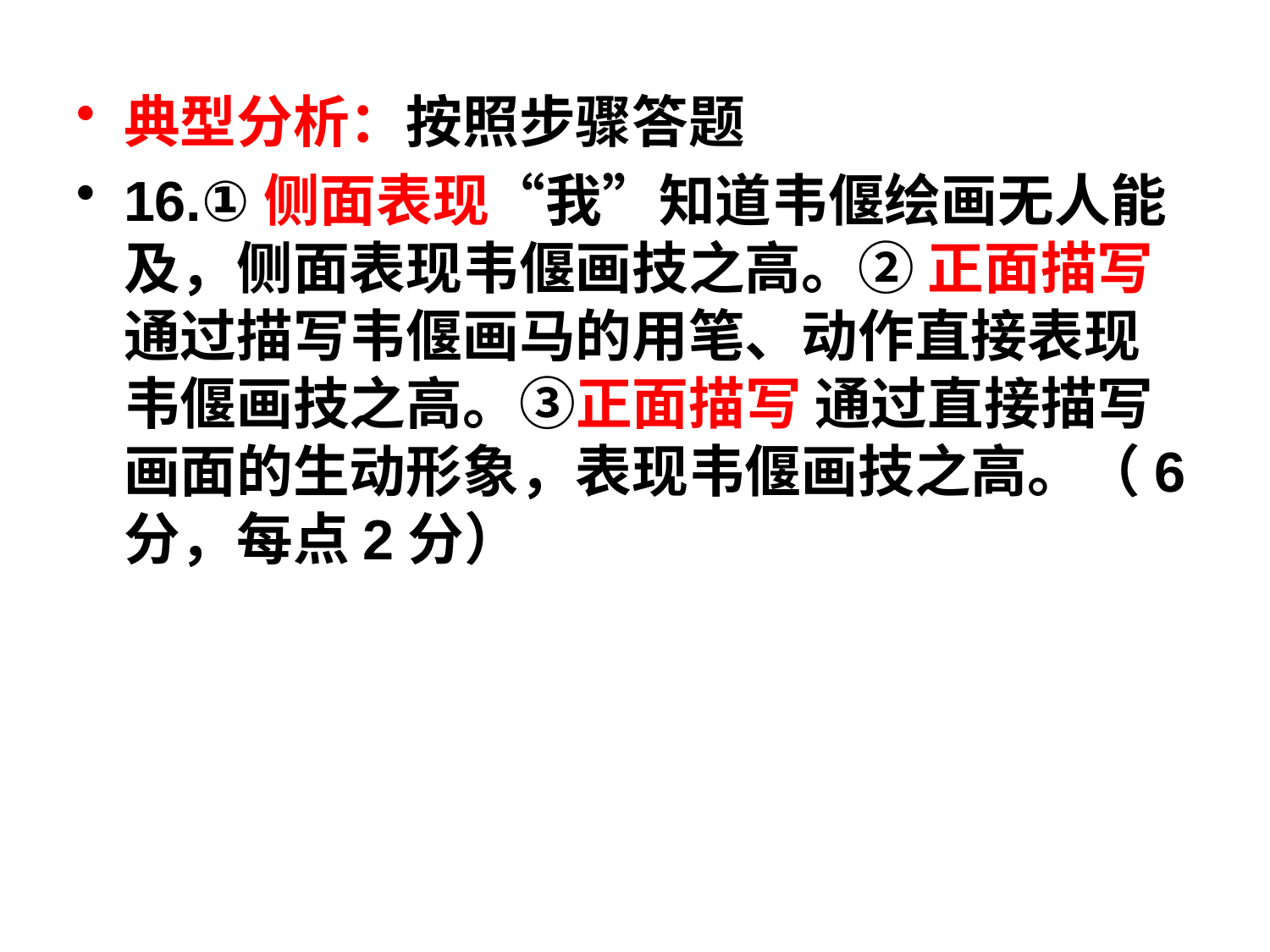

典型分析：按照步骤答题
16.①侧面表现“我”知道韦偃绘画无人能及，侧面表现韦偃画技之高。② 正面描写 通过描写韦偃画马的用笔、动作直接表现韦偃画技之高。③正面描写 通过直接描写画面的生动形象，表现韦偃画技之高。（6分，每点2分）